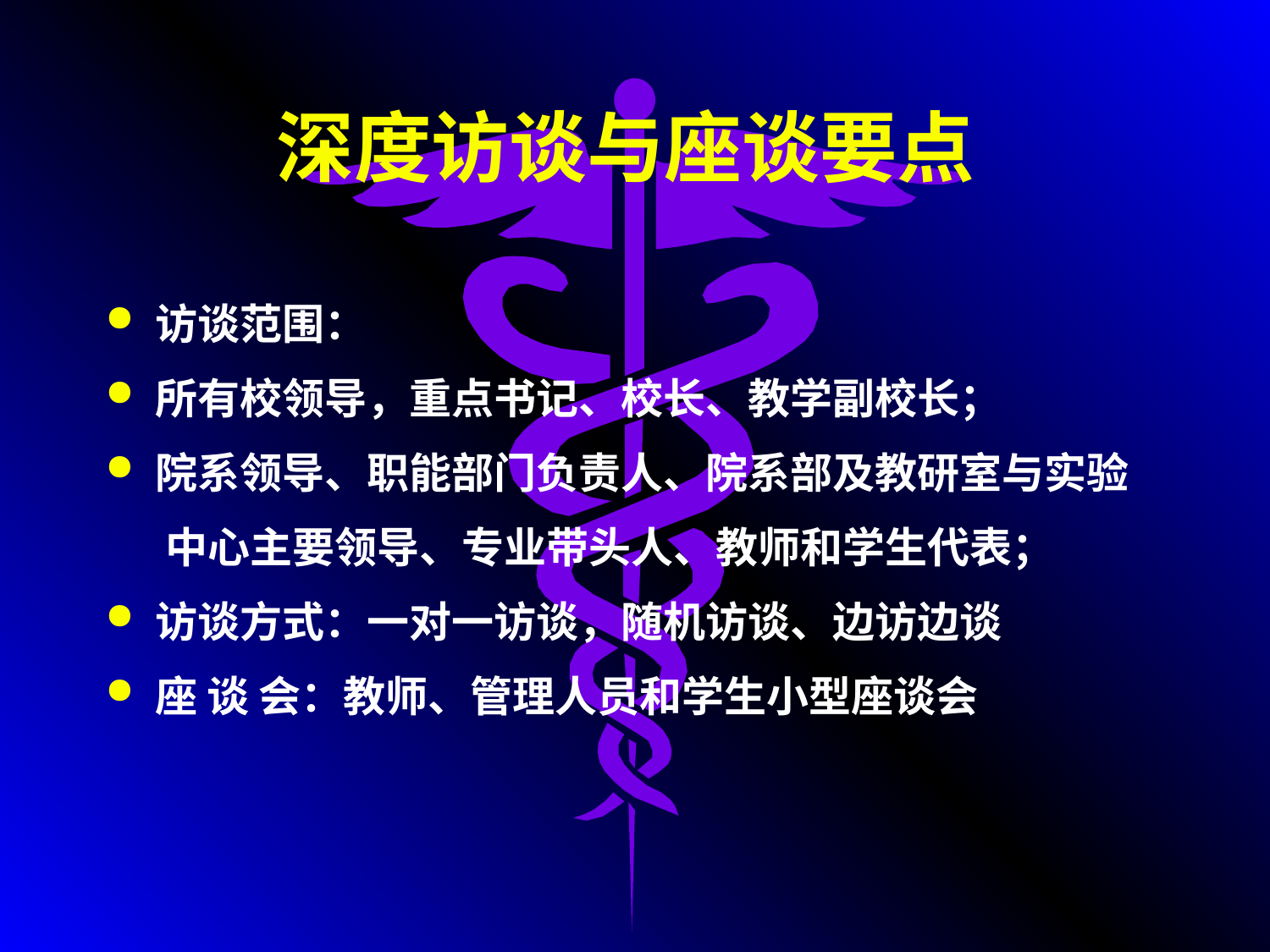

# 深度访谈与座谈要点
访谈范围：
所有校领导，重点书记、校长、教学副校长；
院系领导、职能部门负责人、院系部及教研室与实验
     中心主要领导、专业带头人、教师和学生代表；
访谈方式：一对一访谈，随机访谈、边访边谈
座 谈 会：教师、管理人员和学生小型座谈会